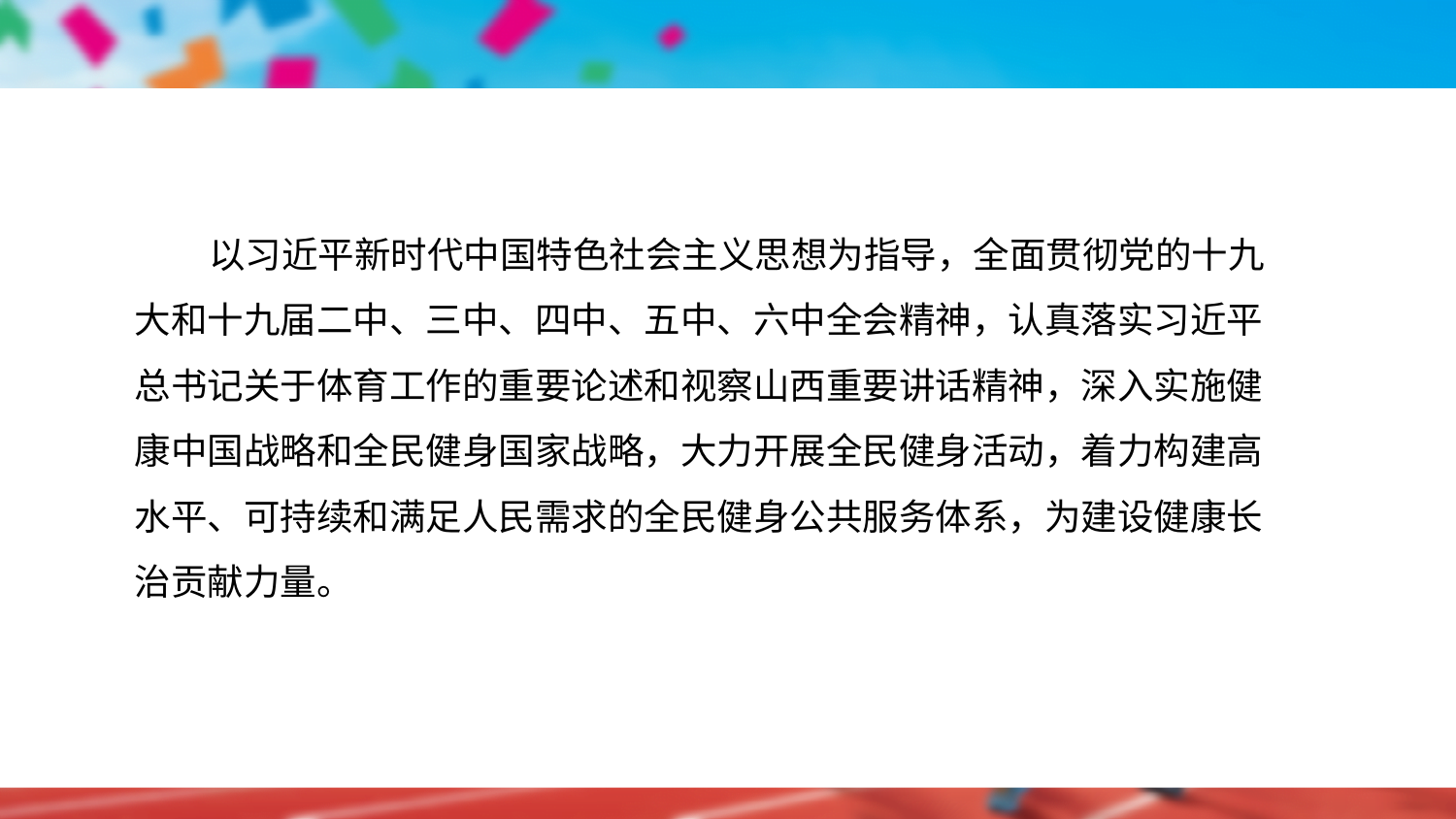

以习近平新时代中国特色社会主义思想为指导，全面贯彻党的十九大和十九届二中、三中、四中、五中、六中全会精神，认真落实习近平总书记关于体育工作的重要论述和视察山西重要讲话精神，深入实施健康中国战略和全民健身国家战略，大力开展全民健身活动，着力构建高水平、可持续和满足人民需求的全民健身公共服务体系，为建设健康长治贡献力量。